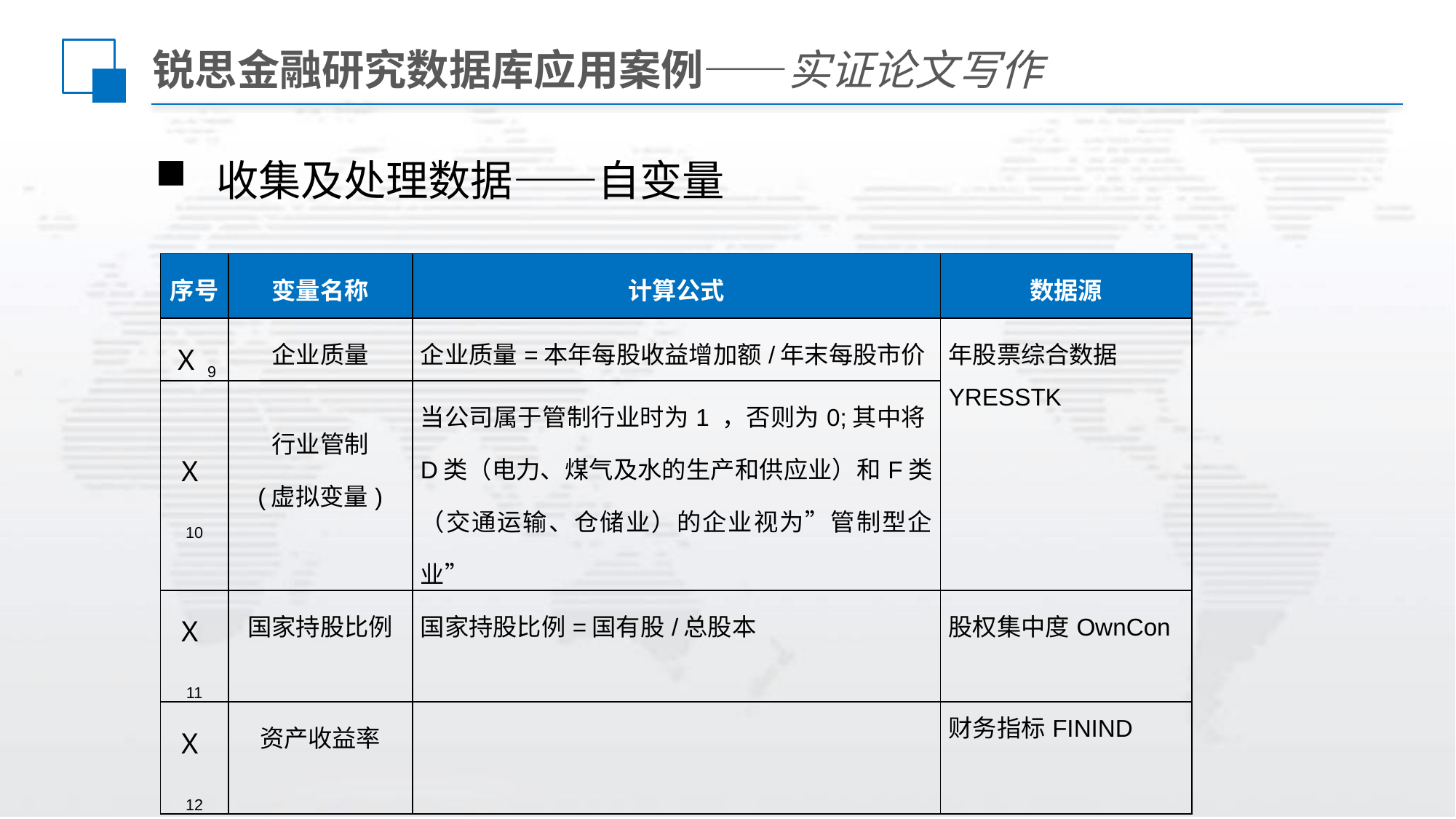

# 锐思金融研究数据库应用案例——实证论文写作
收集及处理数据——自变量

| 序号 | 变量名称 | 计算公式 | 数据源 |
| --- | --- | --- | --- |
| Ｘ9 | 企业质量 | 企业质量=本年每股收益增加额/年末每股市价 | 年股票综合数据YRESSTK |
| Ｘ10 | 行业管制 (虚拟变量) | 当公司属于管制行业时为1 ，否则为0;其中将D类（电力、煤气及水的生产和供应业）和F类（交通运输、仓储业）的企业视为”管制型企业” |  |
| Ｘ11 | 国家持股比例 | 国家持股比例=国有股/总股本 | 股权集中度OwnCon |
| Ｘ12 | 资产收益率 |  | 财务指标FININD |